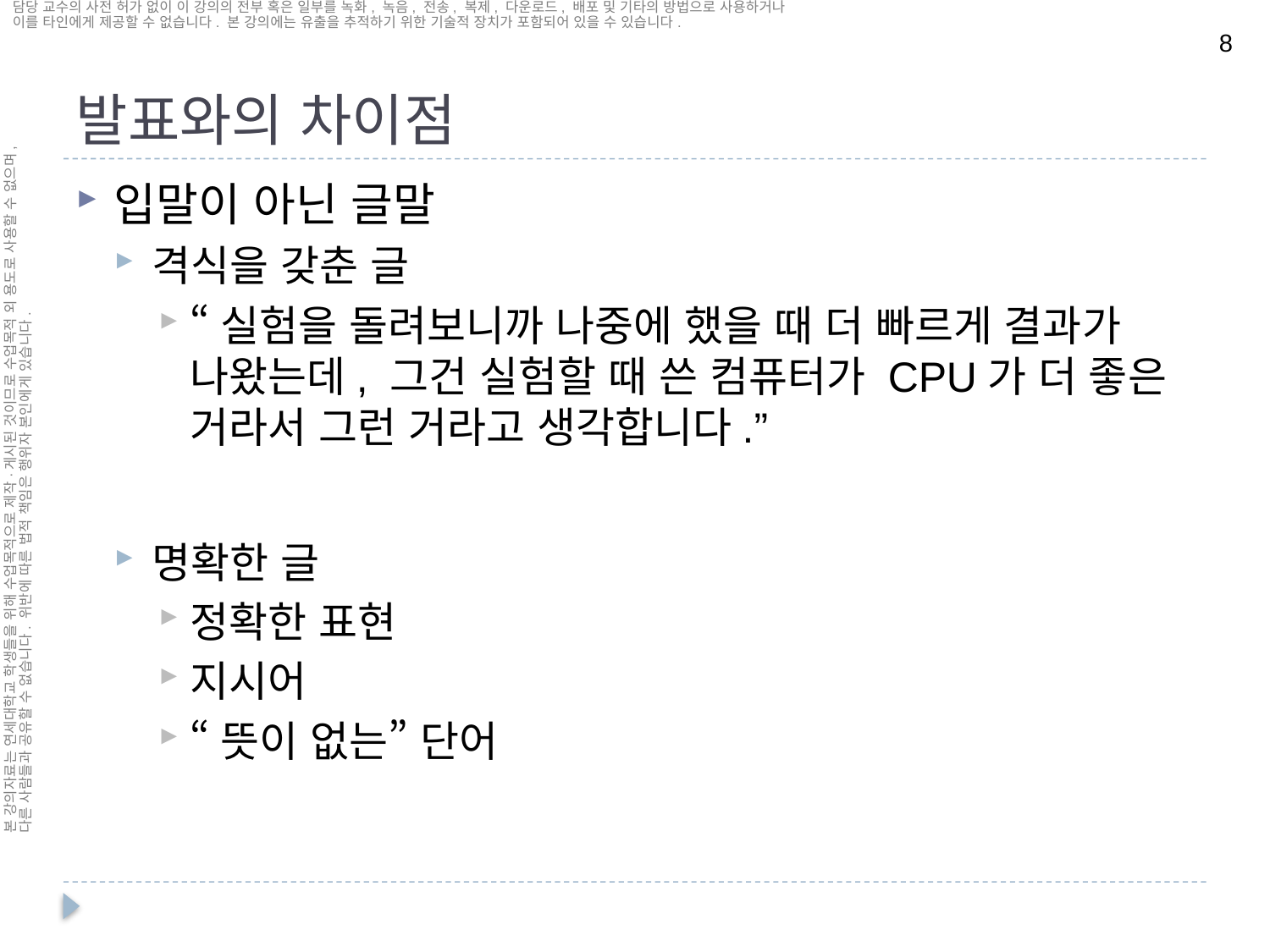

# 발표와의 차이점
8
입말이 아닌 글말
격식을 갖춘 글
“실험을 돌려보니까 나중에 했을 때 더 빠르게 결과가 나왔는데, 그건 실험할 때 쓴 컴퓨터가 CPU가 더 좋은 거라서 그런 거라고 생각합니다.”

명확한 글
정확한 표현
지시어
“뜻이 없는” 단어